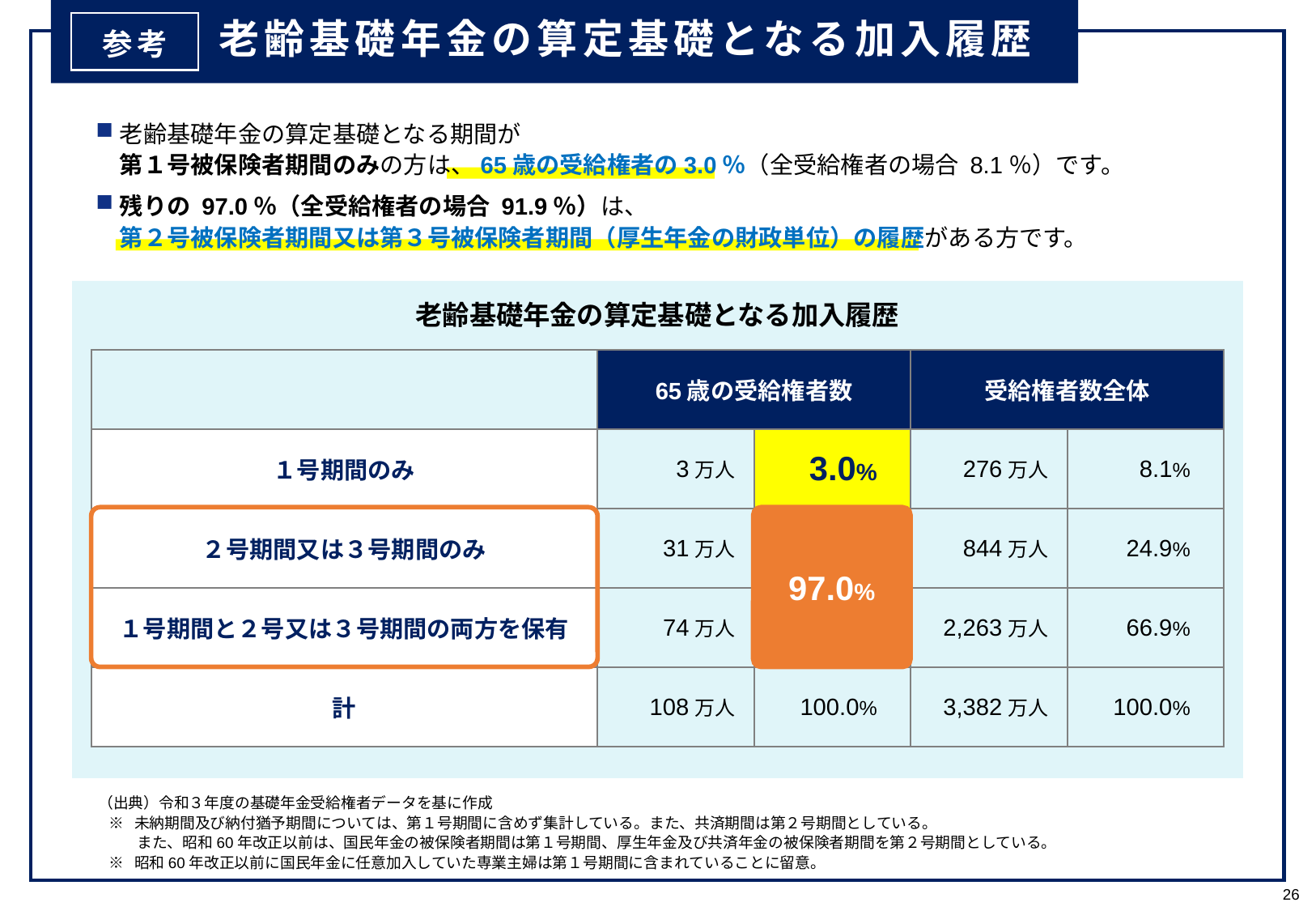

老齢基礎年金の算定基礎となる加入履歴
参考
老齢基礎年金の算定基礎となる期間が
第１号被保険者期間のみの方は、65歳の受給権者の3.0％（全受給権者の場合 8.1％）です。
残りの 97.0％（全受給権者の場合 91.9％）は、
第２号被保険者期間又は第３号被保険者期間（厚生年金の財政単位）の履歴がある方です。

老齢基礎年金の算定基礎となる加入履歴
|  | 65歳の受給権者数 |  | 受給権者数全体 |  |
| --- | --- | --- | --- | --- |
| １号期間のみ | 3万人 | 3.0% | 276万人 | 8.1% |
| ２号期間又は３号期間のみ | 31万人 | 28.8% | 844万人 | 24.9% |
| １号期間と２号又は３号期間の両方を保有 | 74万人 | 68.2% | 2,263万人 | 66.9% |
| 計 | 108万人 | 100.0% | 3,382万人 | 100.0% |
97.0%

（出典）令和３年度の基礎年金受給権者データを基に作成
   ※  未納期間及び納付猶予期間については、第１号期間に含めず集計している。また、共済期間は第２号期間としている。
 また、昭和60年改正以前は、国民年金の被保険者期間は第１号期間、厚生年金及び共済年金の被保険者期間を第２号期間としている。
   ※  昭和60年改正以前に国民年金に任意加入していた専業主婦は第１号期間に含まれていることに留意。
26